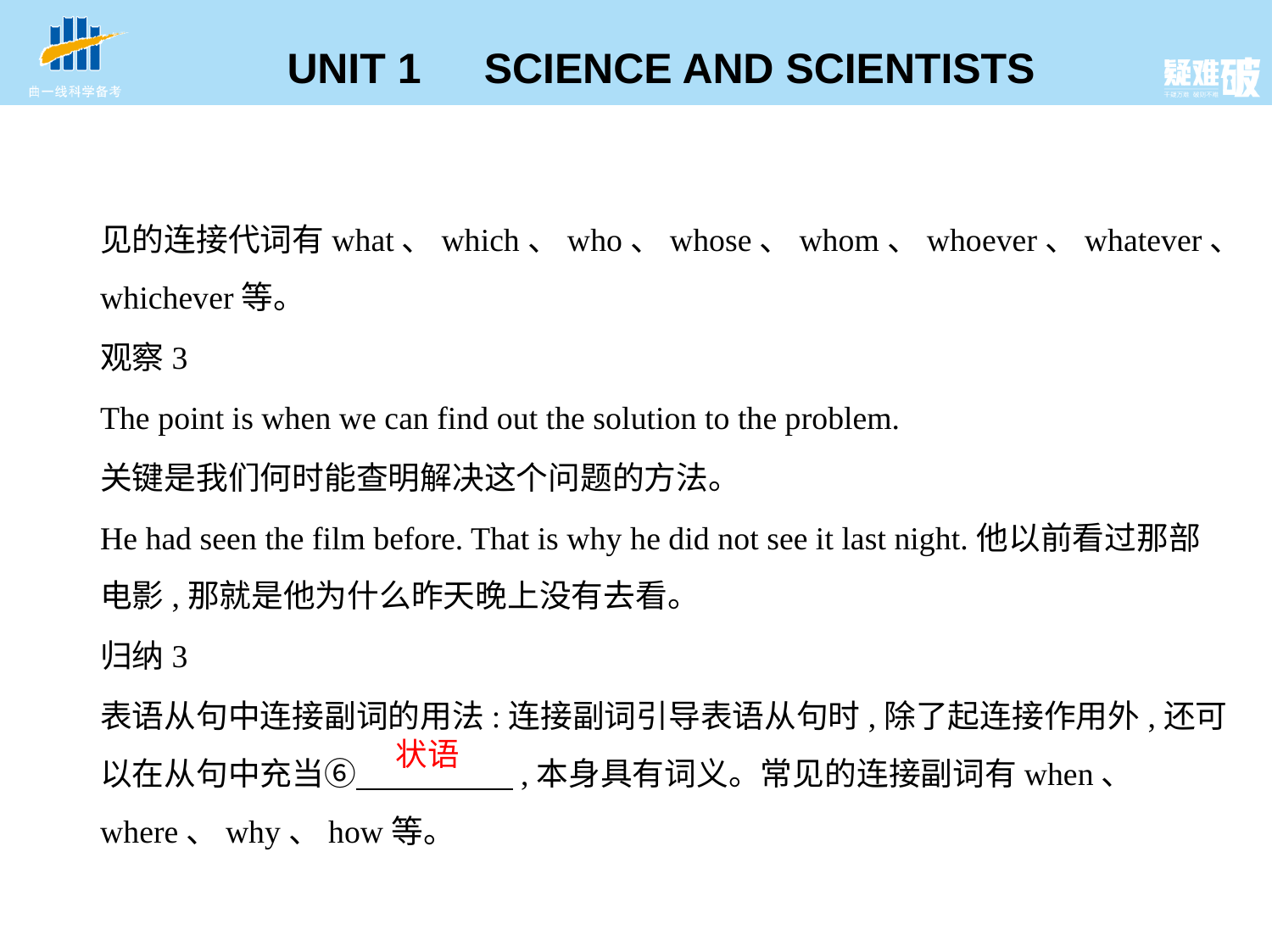

见的连接代词有what、which、who、whose、whom、whoever、whatever、
whichever等。
观察3
The point is when we can find out the solution to the problem.
关键是我们何时能查明解决这个问题的方法。
He had seen the film before. That is why he did not see it last night.他以前看过那部
电影,那就是他为什么昨天晚上没有去看。
归纳3
表语从句中连接副词的用法:连接副词引导表语从句时,除了起连接作用外,还可
以在从句中充当⑥　　　　    ,本身具有词义。常见的连接副词有when、
where、why、how等。
状语